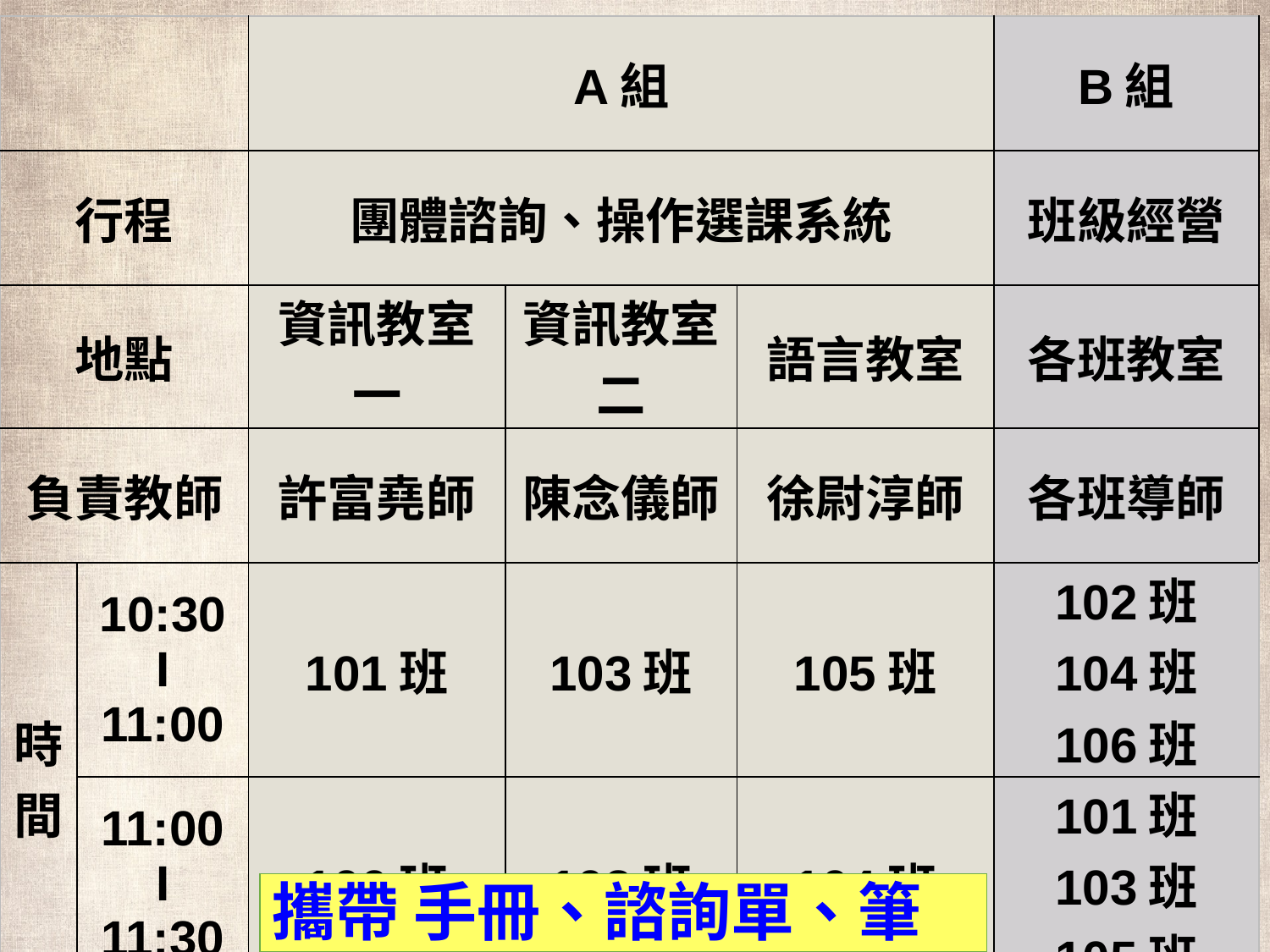

|  |  | A組 |  |  | B組 |
| --- | --- | --- | --- | --- | --- |
| 行程 |  | 團體諮詢、操作選課系統 |  |  | 班級經營 |
| 地點 |  | 資訊教室 一 | 資訊教室 二 | 語言教室 | 各班教室 |
| 負責教師 |  | 許富堯師 | 陳念儀師 | 徐尉淳師 | 各班導師 |
| 時 間 | 10:30 I 11:00 | 101班 | 103班 | 105班 | 102班 104班 106班 |
|  | 11:00 I 11:30 | 106班 | 102班 | 104班 | 101班 103班 105班 |
攜帶 手冊、諮詢單、筆